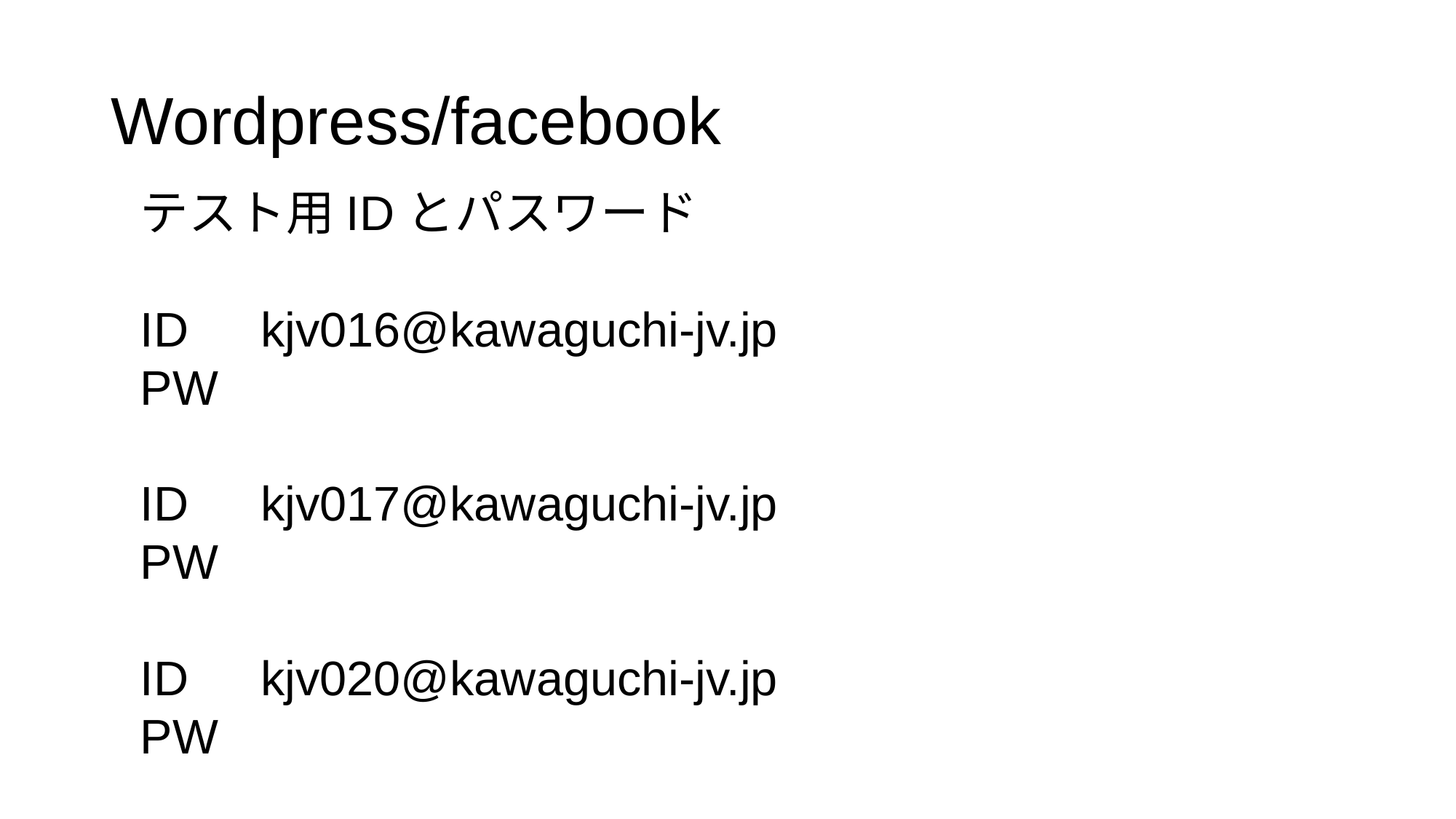

# Wordpress/facebook
テスト用IDとパスワード

ID　kjv016@kawaguchi-jv.jp
PW

ID　kjv017@kawaguchi-jv.jp
PW

ID　kjv020@kawaguchi-jv.jp
PW